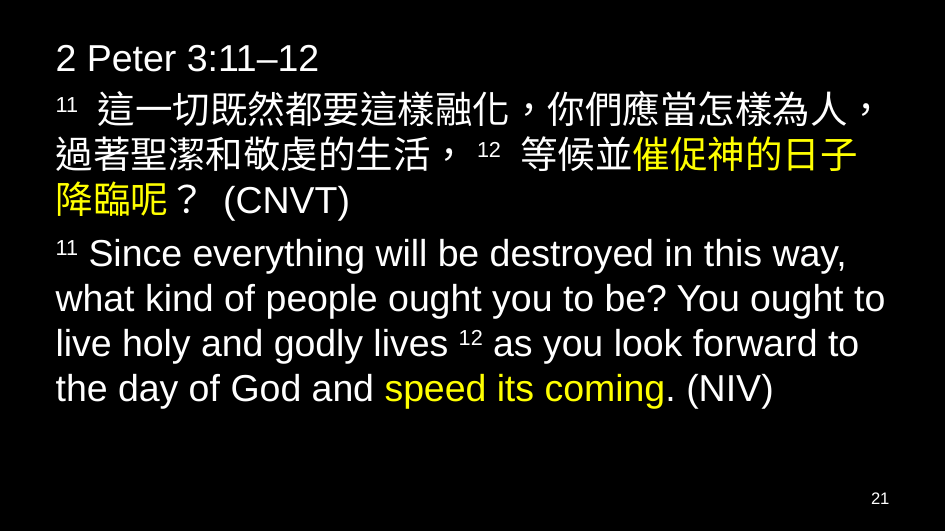

2 Peter 3:11–12
11 這一切既然都要這樣融化，你們應當怎樣為人，過著聖潔和敬虔的生活，12 等候並催促神的日子降臨呢？ (CNVT)
11 Since everything will be destroyed in this way, what kind of people ought you to be? You ought to live holy and godly lives 12 as you look forward to the day of God and speed its coming. (NIV)

21